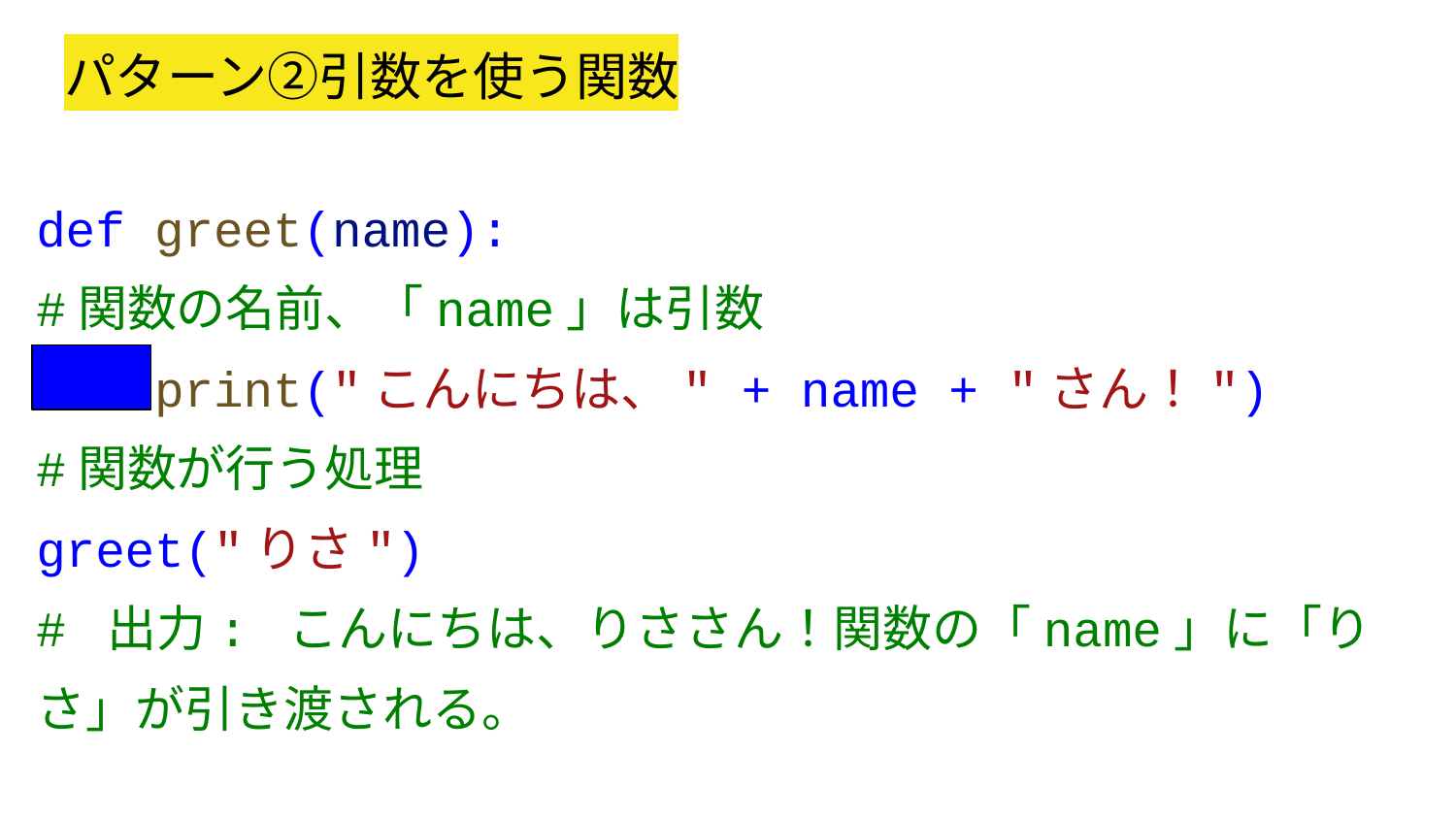

# パターン②引数を使う関数
def greet(name):
#関数の名前、「name」は引数
    print("こんにちは、" + name + "さん！")
#関数が行う処理
greet("りさ")
# 出力: こんにちは、りささん！関数の「name」に「りさ」が引き渡される。